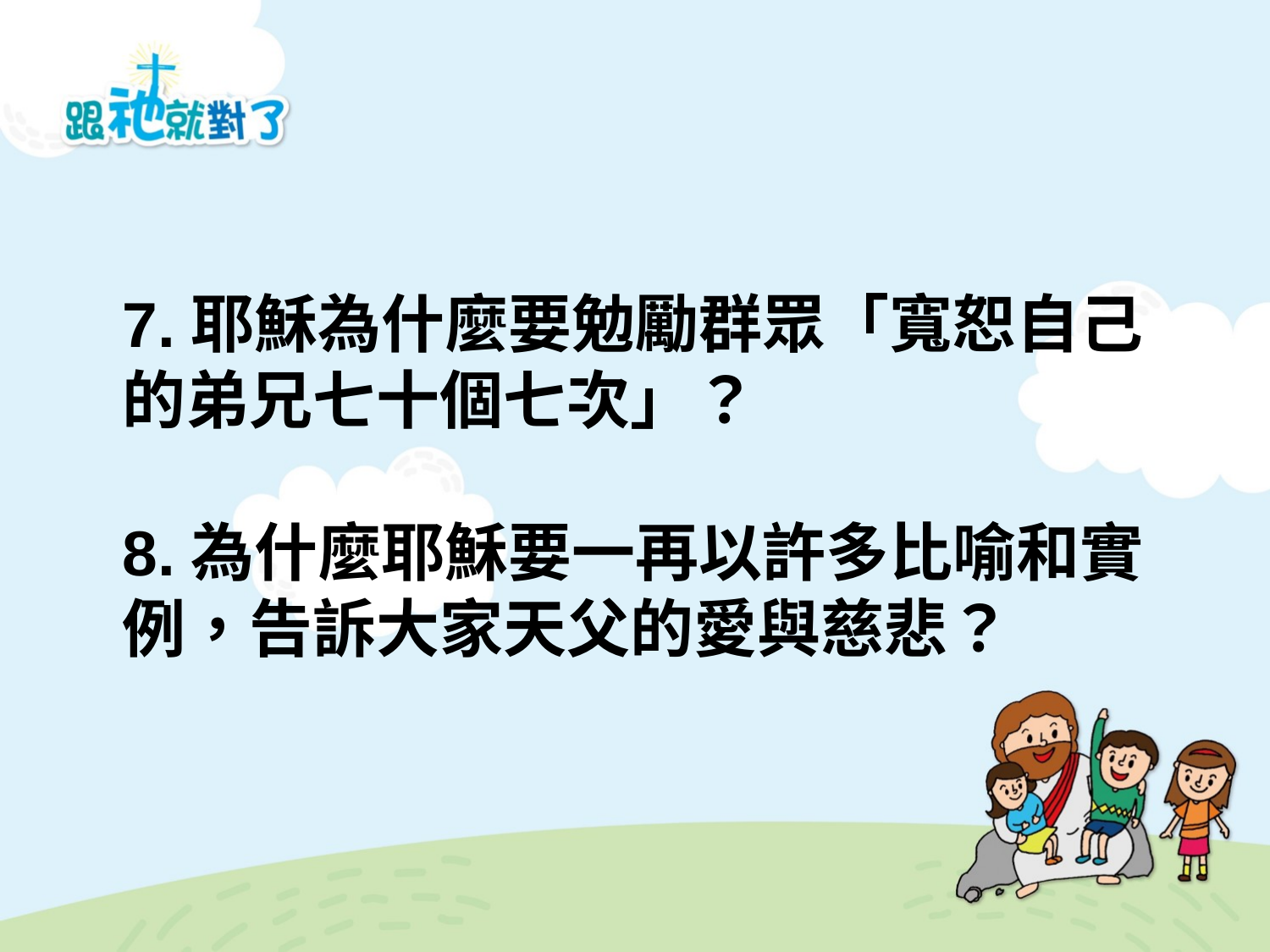

7.耶穌為什麼要勉勵群眾「寬恕自己的弟兄七十個七次」？

8.為什麼耶穌要一再以許多比喻和實例，告訴大家天父的愛與慈悲？